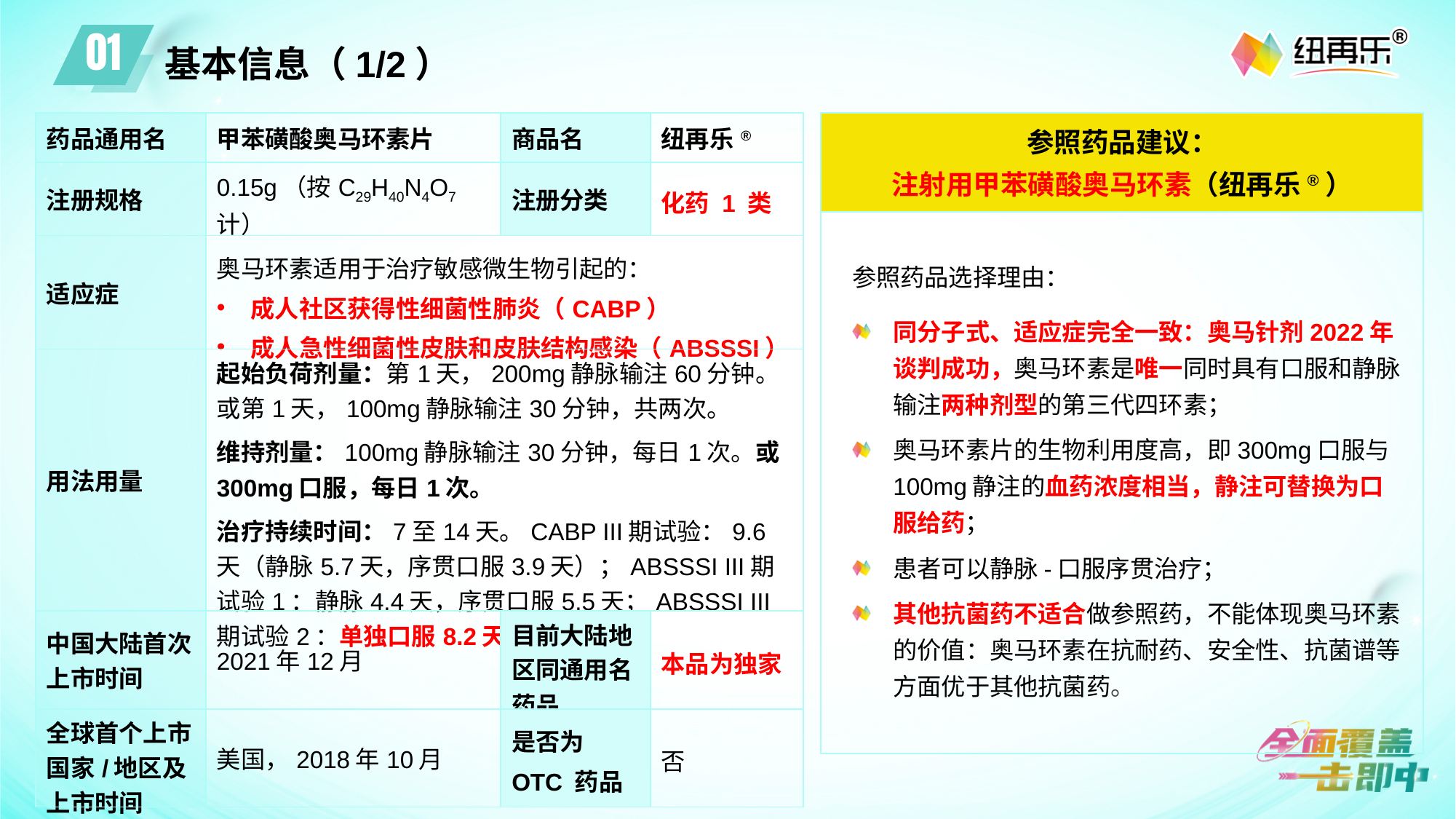

01

基本信息（1/2）
| 药品通用名 | 甲苯磺酸奥马环素片 | 商品名 | 纽再乐® |
| --- | --- | --- | --- |
| 注册规格 | 0.15g（按C29H40N4O7计） | 注册分类 | 化药 1 类 |
| 适应症 | 奥马环素适用于治疗敏感微生物引起的： 成人社区获得性细菌性肺炎（CABP） 成人急性细菌性皮肤和皮肤结构感染（ABSSSI） |  |  |
| 用法用量 | 起始负荷剂量：第1天，200mg静脉输注60分钟。或第1天，100mg静脉输注30分钟，共两次。 维持剂量：100mg静脉输注30分钟，每日1次。或300mg口服，每日1次。 治疗持续时间：7至14天。CABP III期试验：9.6天（静脉5.7天，序贯口服3.9天）；ABSSSI III期试验1：静脉4.4天，序贯口服5.5天；ABSSSI III期试验2：单独口服8.2天。 |  |  |
| 中国大陆首次上市时间 | 2021年12月 | 目前大陆地区同通用名药品 | 本品为独家 |
| 全球首个上市国家/地区及上市时间 | 美国，2018年10月 | 是否为 OTC 药品 | 否 |
参照药品建议：
注射用甲苯磺酸奥马环素（纽再乐®）

参照药品选择理由：
同分子式、适应症完全一致：奥马针剂2022年谈判成功，奥马环素是唯一同时具有口服和静脉输注两种剂型的第三代四环素；
奥马环素片的生物利用度高，即300mg口服与100mg静注的血药浓度相当，静注可替换为口服给药；
患者可以静脉-口服序贯治疗；
其他抗菌药不适合做参照药，不能体现奥马环素的价值：奥马环素在抗耐药、安全性、抗菌谱等方面优于其他抗菌药。